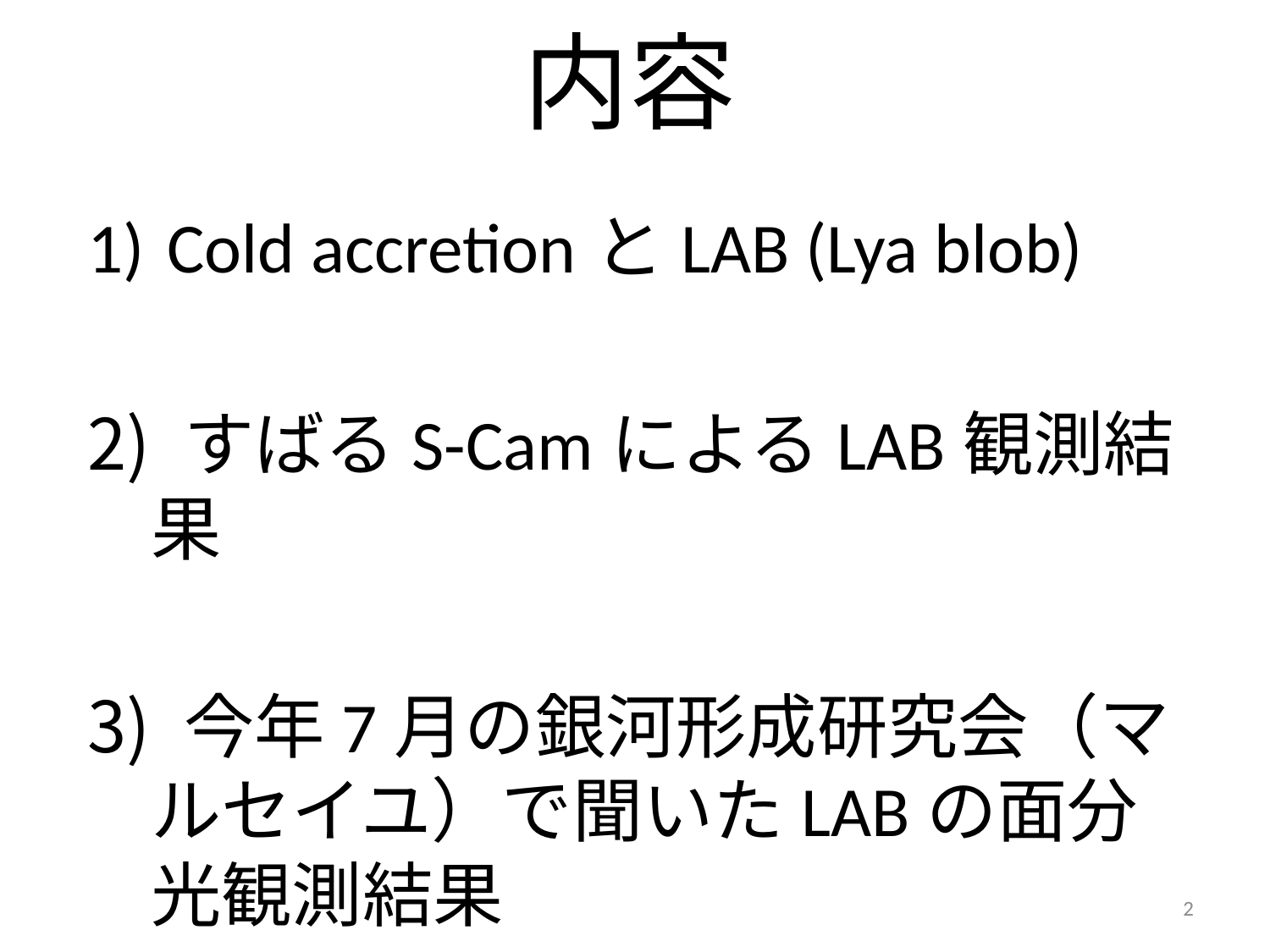

内容
 Cold accretionとLAB (Lya blob)

 すばるS-CamによるLAB観測結果

 今年7月の銀河形成研究会（マルセイユ）で聞いたLABの面分光観測結果
2